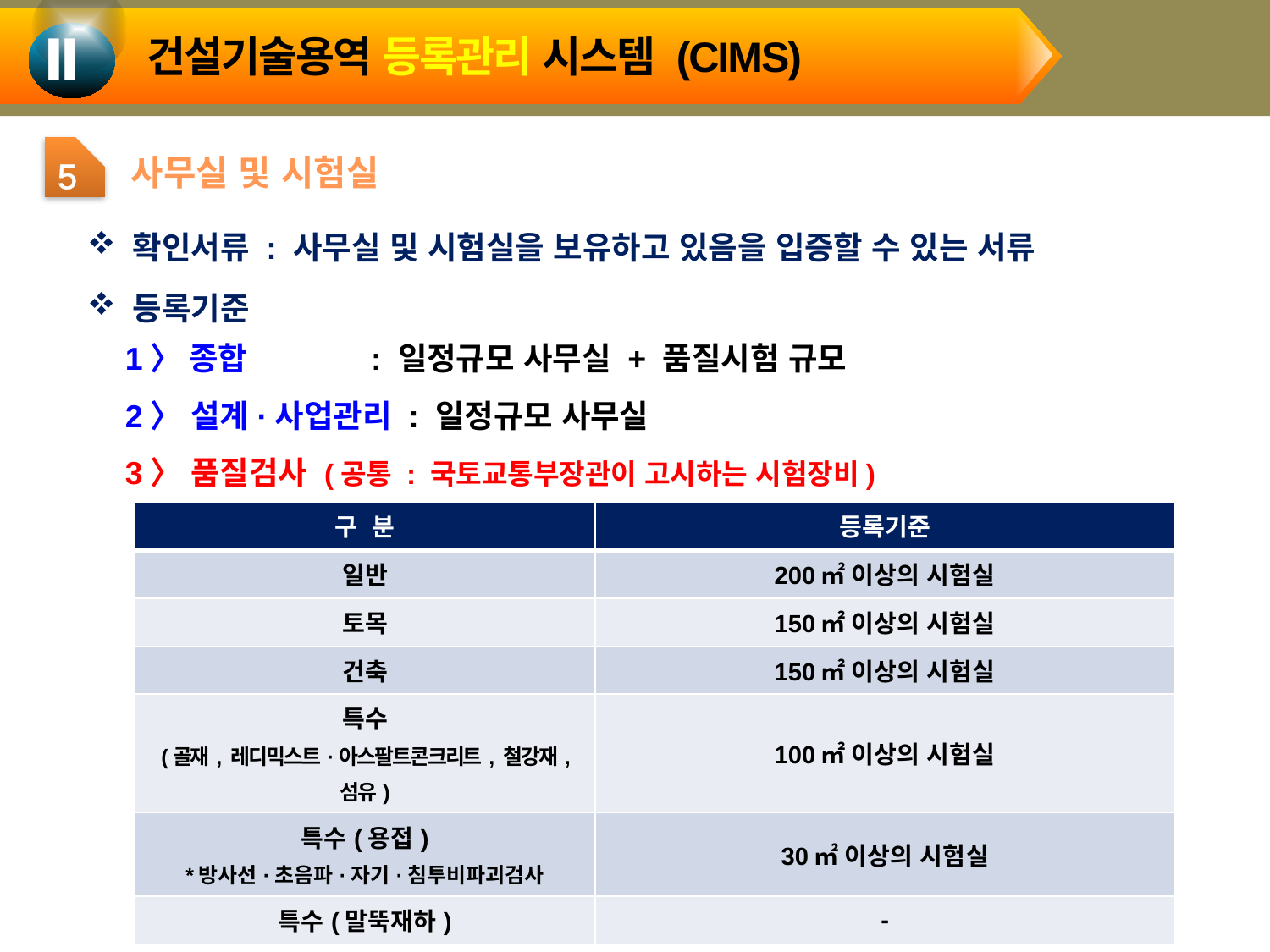

건설기술용역 등록관리 시스템 (CIMS)

Ⅱ

5
사무실 및 시험실
 확인서류 : 사무실 및 시험실을 보유하고 있음을 입증할 수 있는 서류
 등록기준
  1〉 종합             : 일정규모 사무실 + 품질시험 규모
  2〉 설계·사업관리 : 일정규모 사무실
  3〉 품질검사 (공통 : 국토교통부장관이 고시하는 시험장비)
| 구 분 | 등록기준 |
| --- | --- |
| 일반 | 200㎡ 이상의 시험실 |
| 토목 | 150㎡ 이상의 시험실 |
| 건축 | 150㎡ 이상의 시험실 |
| 특수 (골재, 레디믹스트·아스팔트콘크리트, 철강재, 섬유) | 100㎡ 이상의 시험실 |
| 특수(용접) \*방사선·초음파·자기·침투비파괴검사 | 30㎡ 이상의 시험실 |
| 특수(말뚝재하) | - |